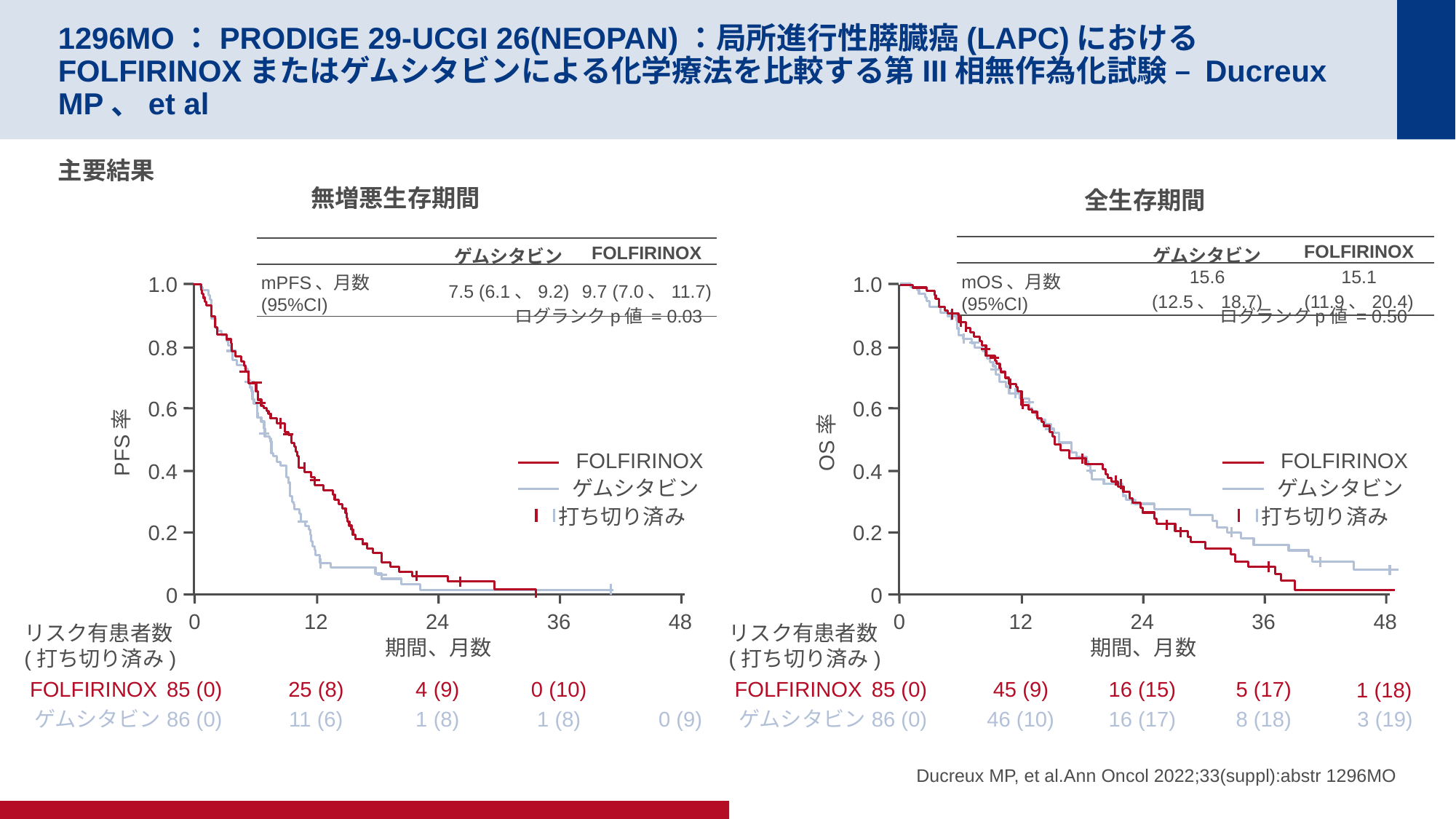

# 1296MO：PRODIGE 29-UCGI 26(NEOPAN)：局所進行性膵臓癌(LAPC)におけるFOLFIRINOXまたはゲムシタビンによる化学療法を比較する第III相無作為化試験 – Ducreux MP、et al
主要結果
無増悪生存期間
全生存期間
|  | ゲムシタビン | FOLFIRINOX |
| --- | --- | --- |
| mOS、月数(95%CI) | 15.6 (12.5、18.7) | 15.1 (11.9、20.4) |
|  | ゲムシタビン | FOLFIRINOX |
| --- | --- | --- |
| mPFS、月数(95%CI) | 7.5 (6.1、9.2) | 9.7 (7.0、11.7) |
1.0

0.8

0.6

PFS率
0.4

0.2

0

1.0

0.8

0.6

OS率
0.4

0.2

0

ログランクp値 = 0.03
ログランクp値 = 0.50
FOLFIRINOX
ゲムシタビン
打ち切り済み
FOLFIRINOX
ゲムシタビン
打ち切り済み

0
12
24
36
48

0
12
24
36
48
リスク有患者数
(打ち切り済み)
リスク有患者数
(打ち切り済み)
期間、月数
期間、月数
FOLFIRINOX
FOLFIRINOX
85 (0)
25 (8)
4 (9)
0 (10)
85 (0)
45 (9)
16 (15)
5 (17)
1 (18)
ゲムシタビン
ゲムシタビン
86 (0)
11 (6)
1 (8)
1 (8)
0 (9)
86 (0)
46 (10)
16 (17)
8 (18)
3 (19)
Ducreux MP, et al.Ann Oncol 2022;33(suppl):abstr 1296MO